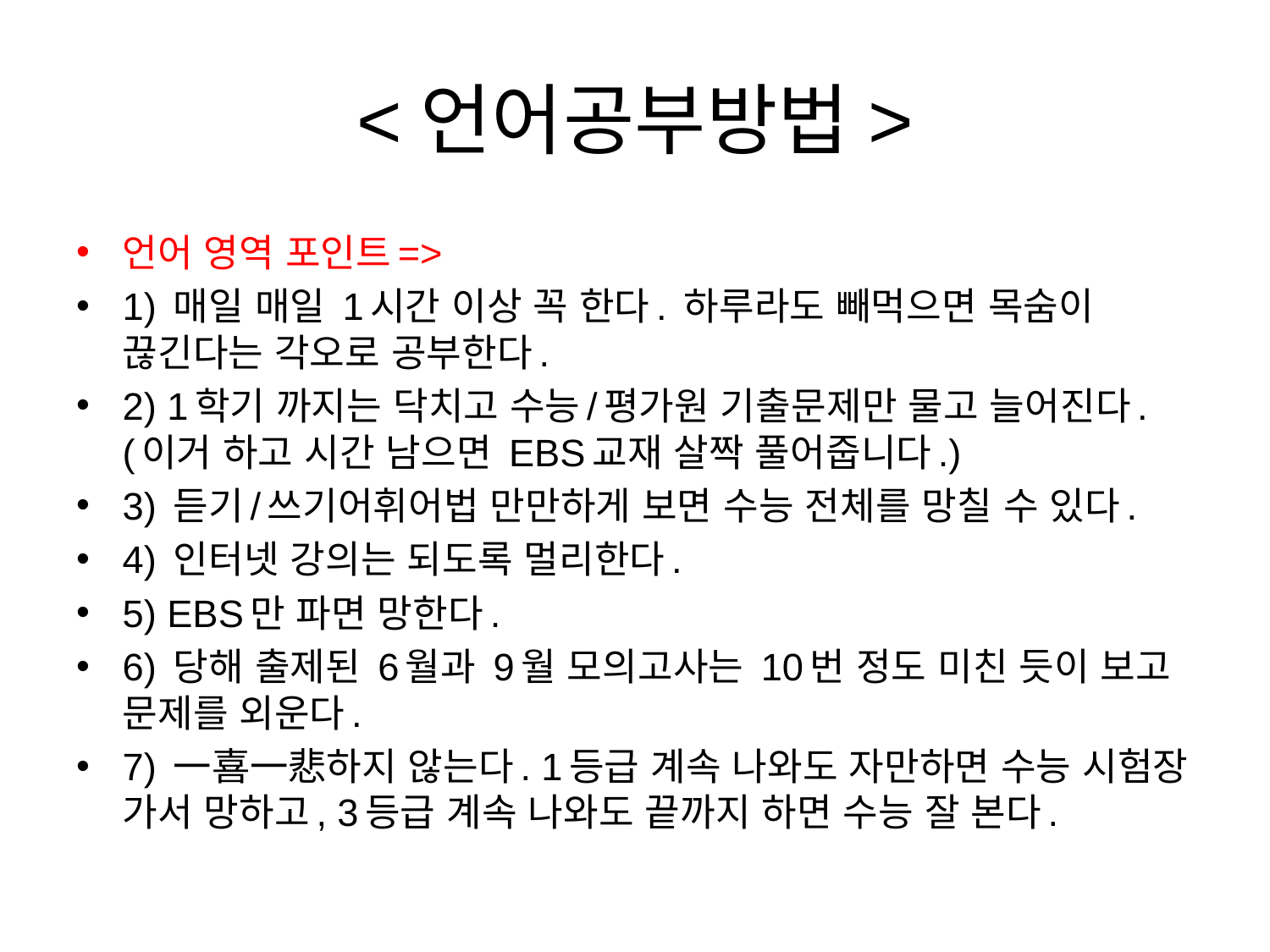

# <언어공부방법>
언어 영역 포인트=>
1) 매일 매일 1시간 이상 꼭 한다. 하루라도 빼먹으면 목숨이 끊긴다는 각오로 공부한다.
2) 1학기 까지는 닥치고 수능/평가원 기출문제만 물고 늘어진다.(이거 하고 시간 남으면 EBS교재 살짝 풀어줍니다.)
3) 듣기/쓰기어휘어법 만만하게 보면 수능 전체를 망칠 수 있다.
4) 인터넷 강의는 되도록 멀리한다.
5) EBS만 파면 망한다.
6) 당해 출제된 6월과 9월 모의고사는 10번 정도 미친 듯이 보고 문제를 외운다.
7) 一喜一悲하지 않는다. 1등급 계속 나와도 자만하면 수능 시험장 가서 망하고, 3등급 계속 나와도 끝까지 하면 수능 잘 본다.